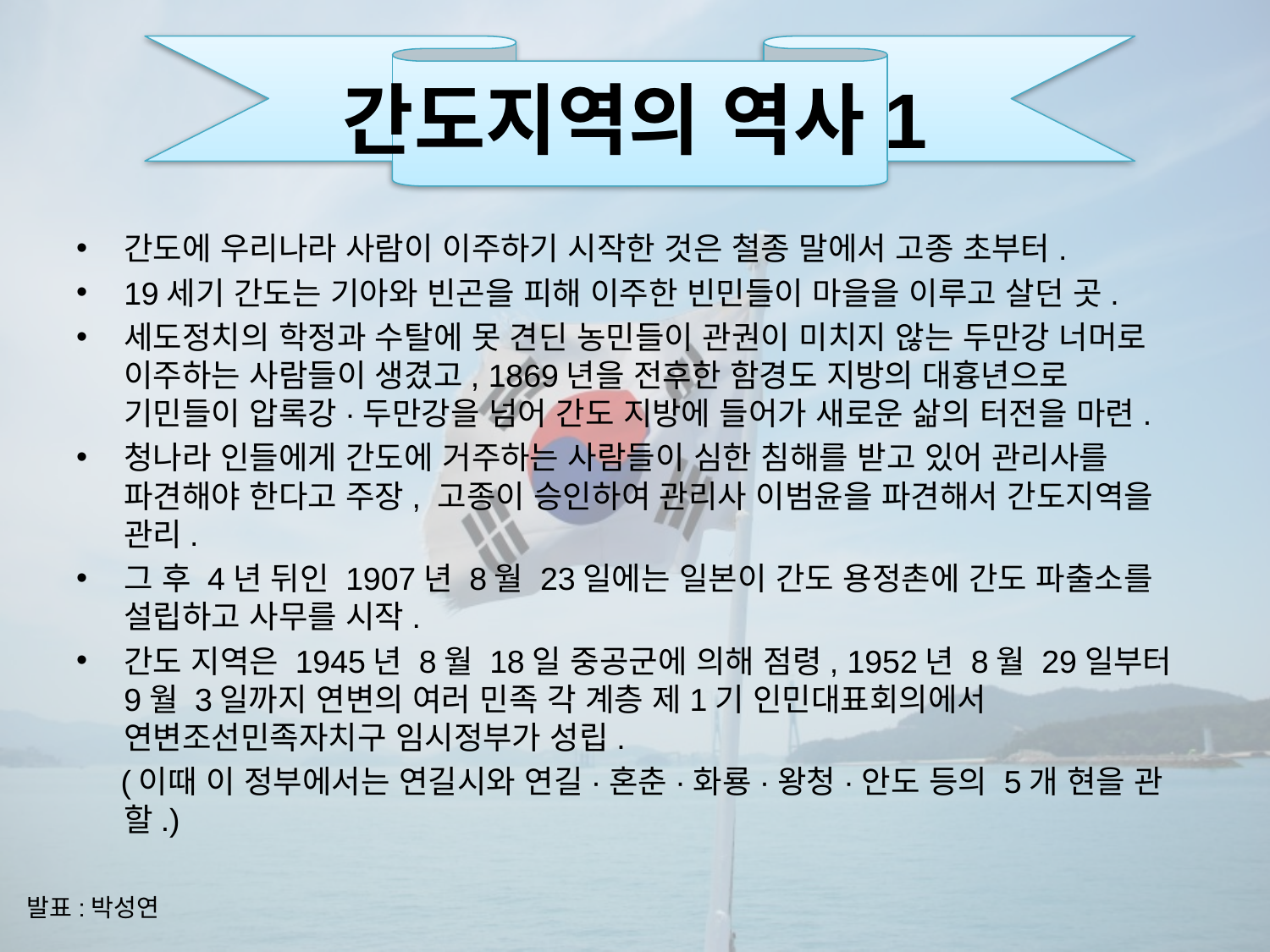

# 간도지역의 역사1
간도에 우리나라 사람이 이주하기 시작한 것은 철종 말에서 고종 초부터.
19세기 간도는 기아와 빈곤을 피해 이주한 빈민들이 마을을 이루고 살던 곳.
세도정치의 학정과 수탈에 못 견딘 농민들이 관권이 미치지 않는 두만강 너머로 이주하는 사람들이 생겼고, 1869년을 전후한 함경도 지방의 대흉년으로 기민들이 압록강·두만강을 넘어 간도 지방에 들어가 새로운 삶의 터전을 마련.
청나라 인들에게 간도에 거주하는 사람들이 심한 침해를 받고 있어 관리사를 파견해야 한다고 주장, 고종이 승인하여 관리사 이범윤을 파견해서 간도지역을 관리.
그 후 4년 뒤인 1907년 8월 23일에는 일본이 간도 용정촌에 간도 파출소를 설립하고 사무를 시작.
간도 지역은 1945년 8월 18일 중공군에 의해 점령, 1952년 8월 29일부터 9월 3일까지 연변의 여러 민족 각 계층 제1기 인민대표회의에서 연변조선민족자치구 임시정부가 성립.
     (이때 이 정부에서는 연길시와 연길·혼춘·화룡·왕청·안도 등의 5개 현을 관할.)

발표:박성연